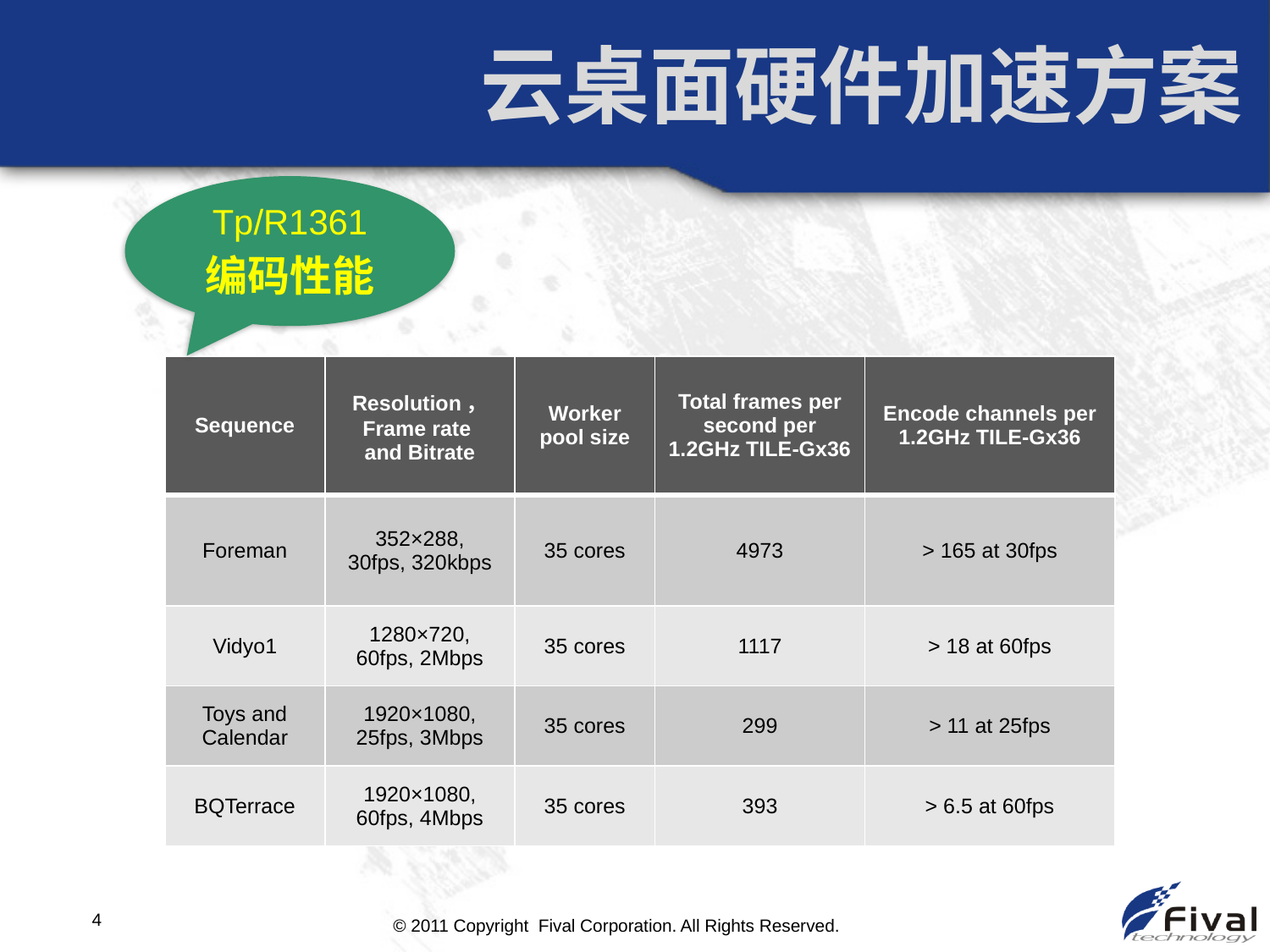

云桌面硬件加速方案
Tp/R1361
编码性能
| Sequence | Resolution， Frame rate and Bitrate | Worker pool size | Total frames per second per 1.2GHz TILE-Gx36 | Encode channels per 1.2GHz TILE-Gx36 |
| --- | --- | --- | --- | --- |
| Foreman | 352×288, 30fps, 320kbps | 35 cores | 4973 | > 165 at 30fps |
| Vidyo1 | 1280×720, 60fps, 2Mbps | 35 cores | 1117 | > 18 at 60fps |
| Toys and Calendar | 1920×1080, 25fps, 3Mbps | 35 cores | 299 | > 11 at 25fps |
| BQTerrace | 1920×1080, 60fps, 4Mbps | 35 cores | 393 | > 6.5 at 60fps |